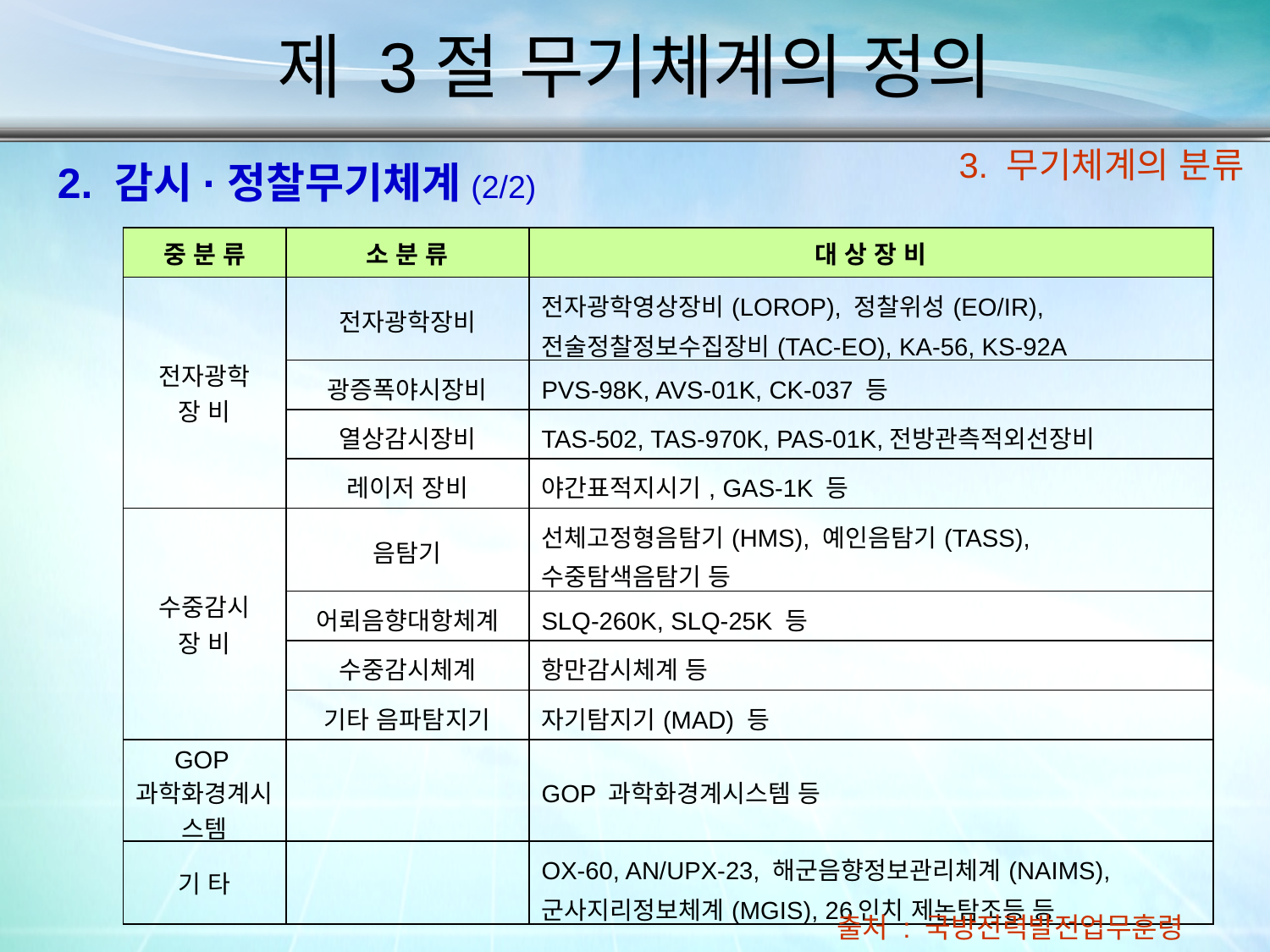

제 3절 무기체계의 정의
3. 무기체계의 분류
2. 감시·정찰무기체계(2/2)
| 중 분 류 | 소 분 류 | 대 상 장 비 |
| --- | --- | --- |
| 전자광학 장 비 | 전자광학장비 | 전자광학영상장비(LOROP), 정찰위성(EO/IR), 전술정찰정보수집장비(TAC-EO), KA-56, KS-92A |
|  | 광증폭야시장비 | PVS-98K, AVS-01K, CK-037 등 |
|  | 열상감시장비 | TAS-502, TAS-970K, PAS-01K,전방관측적외선장비 |
|  | 레이저 장비 | 야간표적지시기, GAS-1K 등 |
| 수중감시 장 비 | 음탐기 | 선체고정형음탐기(HMS), 예인음탐기(TASS), 수중탐색음탐기 등 |
|  | 어뢰음향대항체계 | SLQ-260K, SLQ-25K 등 |
|  | 수중감시체계 | 항만감시체계 등 |
|  | 기타 음파탐지기 | 자기탐지기(MAD) 등 |
| GOP과학화경계시스템 |  | GOP 과학화경계시스템 등 |
| 기 타 |  | OX-60, AN/UPX-23, 해군음향정보관리체계(NAIMS), 군사지리정보체계(MGIS), 26인치 제논탐조등 등 |
출처 : 국방전력발전업무훈령